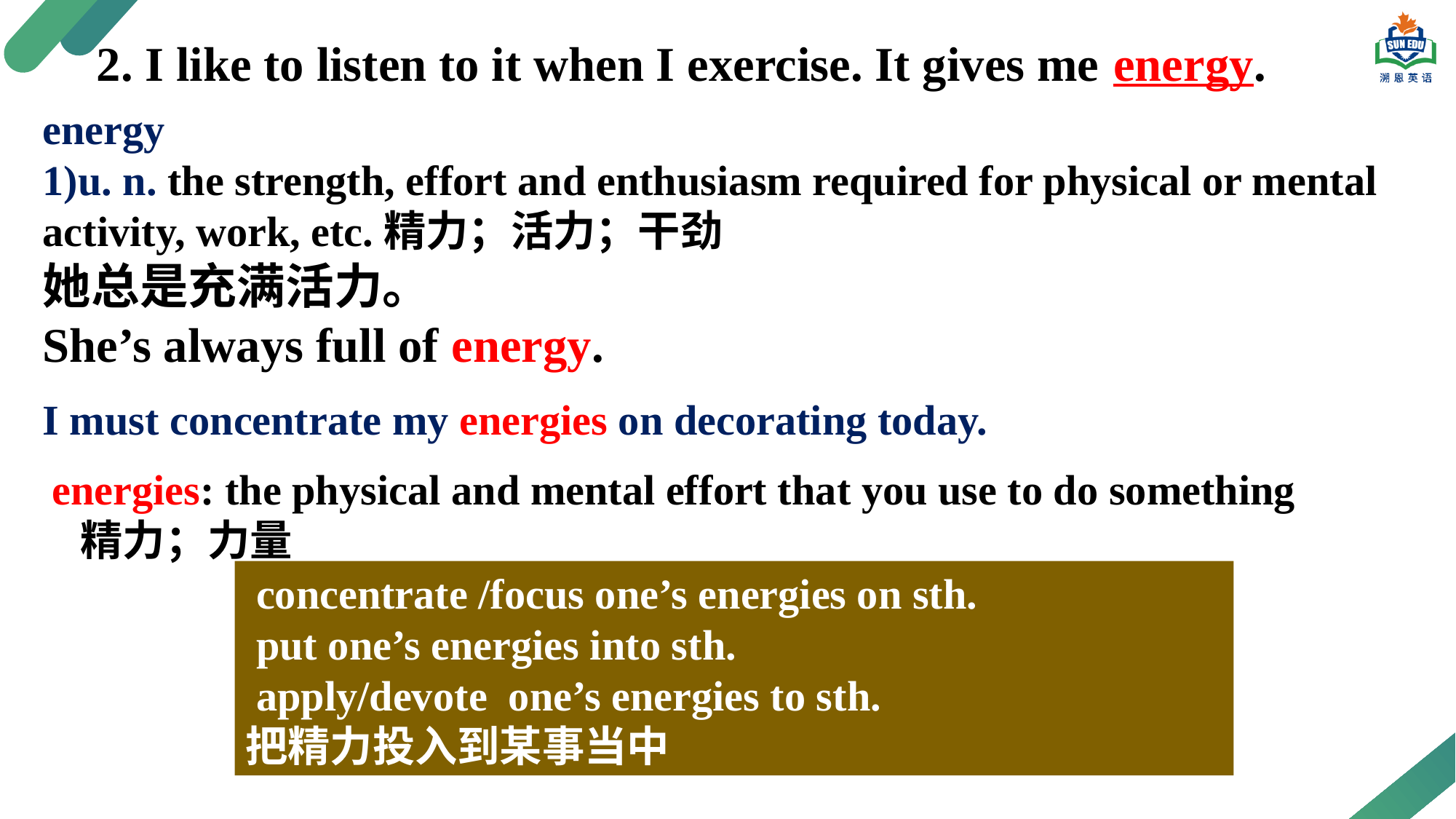

2. I like to listen to it when I exercise. It gives me energy.
energy
1)u. n. the strength, effort and enthusiasm required for physical or mental activity, work, etc.精力；活力；干劲
她总是充满活力。
She’s always full of energy.
I must concentrate my energies on decorating today.
 energies: the physical and mental effort that you use to do something
   精力；力量
 concentrate /focus one’s energies on sth.
 put one’s energies into sth.
 apply/devote  one’s energies to sth.
把精力投入到某事当中